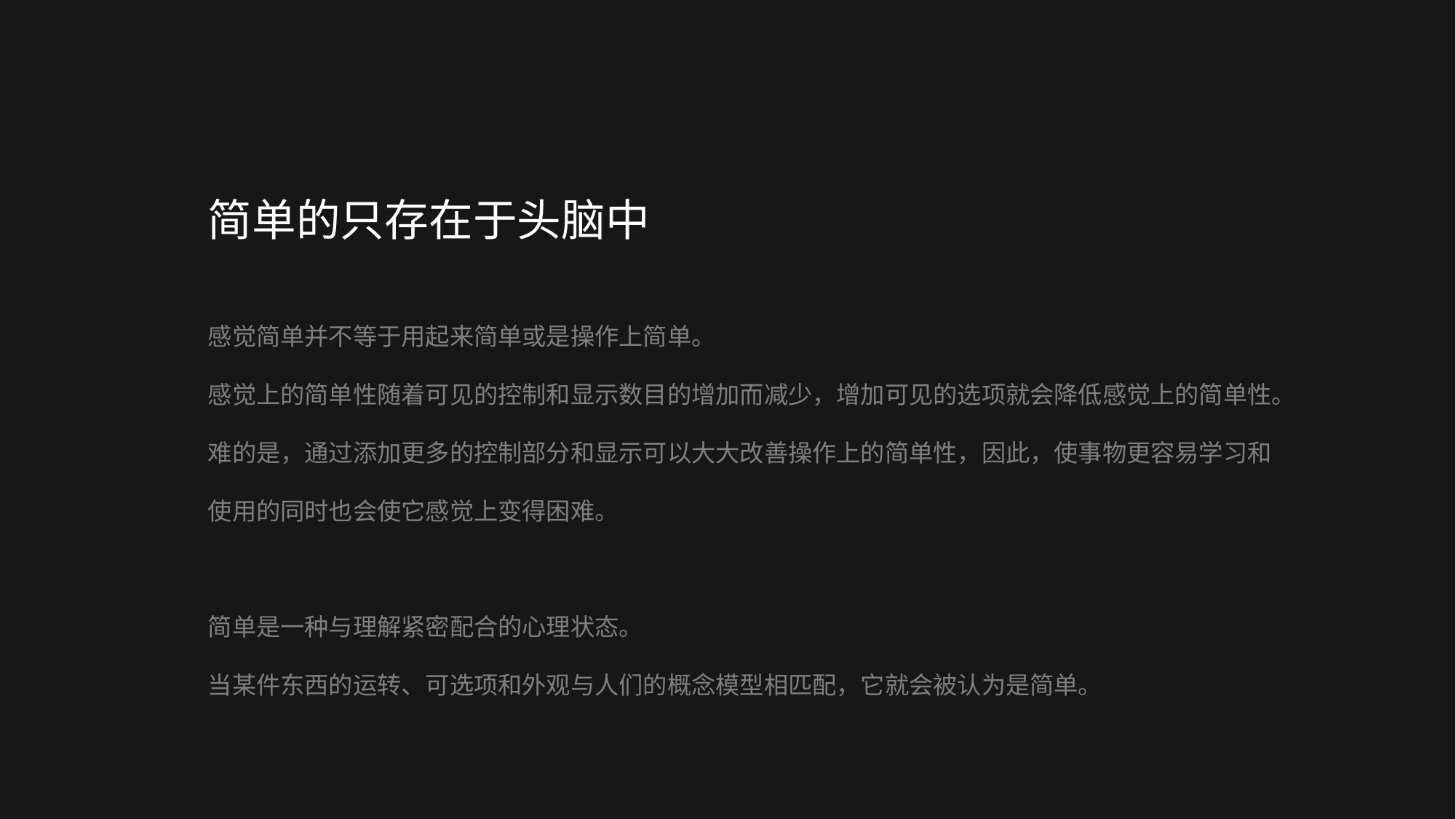

# 简单的只存在于头脑中
感觉简单并不等于用起来简单或是操作上简单。
感觉上的简单性随着可见的控制和显示数目的增加而减少，增加可见的选项就会降低感觉上的简单性。难的是，通过添加更多的控制部分和显示可以大大改善操作上的简单性，因此，使事物更容易学习和使用的同时也会使它感觉上变得困难。

简单是一种与理解紧密配合的心理状态。
当某件东西的运转、可选项和外观与人们的概念模型相匹配，它就会被认为是简单。